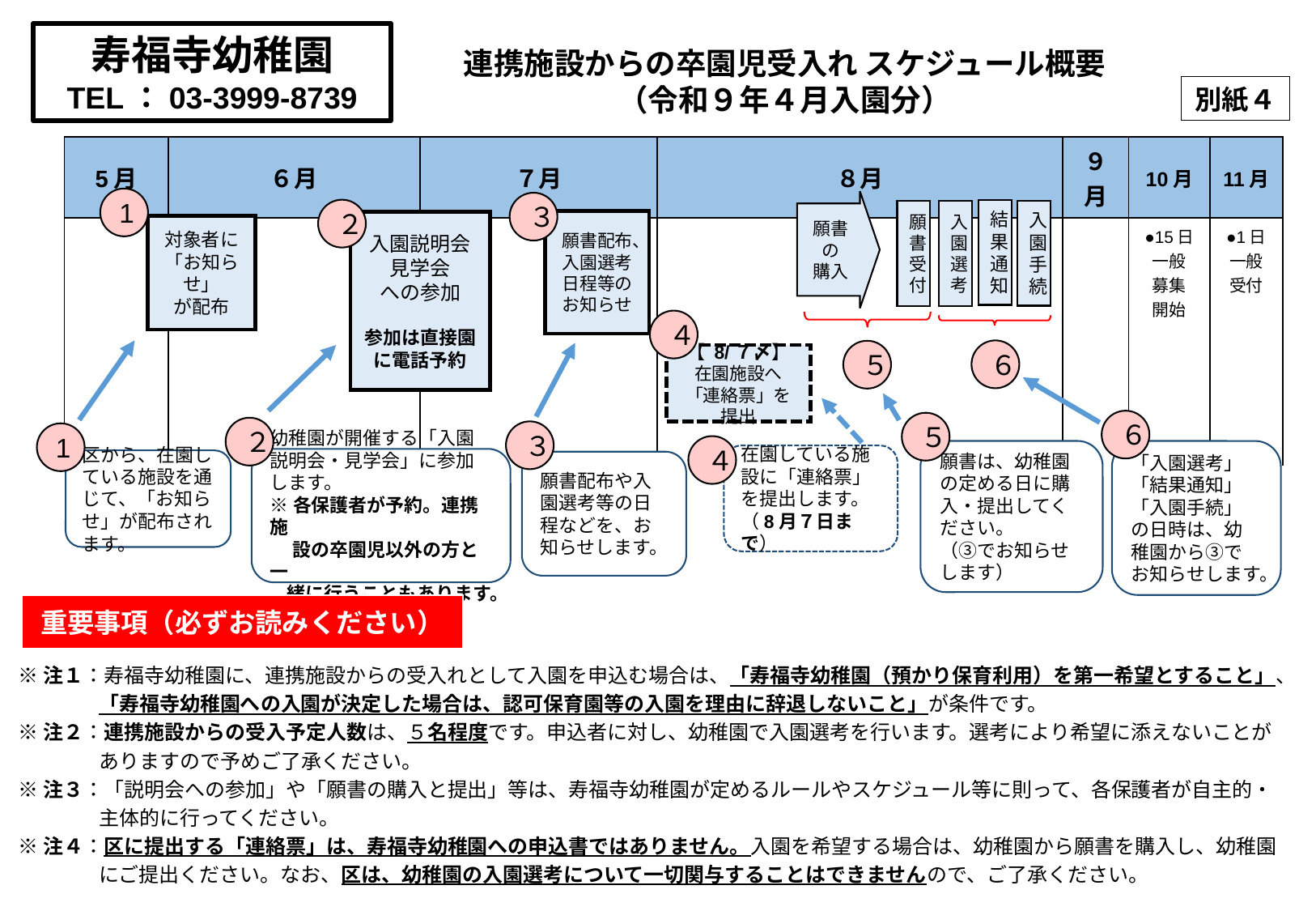

寿福寺幼稚園
TEL：03-3999-8739
連携施設からの卒園児受入れ スケジュール概要
（令和９年４月入園分）
別紙４
|  |  | 5月 | ６月 | ７月 | ８月 | ９月 | 10月 | 11月 |
| --- | --- | --- | --- | --- | --- | --- | --- | --- |
|  |  |  |  |  |  |  | ●15日 一般 募集 開始 | ●1日 一般 受付 |
|  |  |  |  |  |  |  |  |  |
1
願書の
購入
３
２
結果通知
願書受付
入園手続
入園選考
願書配布、入園選考日程等のお知らせ
入園説明会見学会
への参加

参加は直接園に電話予約
対象者に
「お知らせ」
が配布

４
６
５
【 8/７〆】
在園施設へ
「連絡票」を提出
６
５
２
３
1
４
願書は、幼稚園の定める日に購入・提出してください。
（③でお知らせします）
「入園選考」「結果通知」「入園手続」の日時は、幼稚園から③でお知らせします。
在園している施設に「連絡票」を提出します。
（8月７日まで）
幼稚園が開催する「入園説明会・見学会」に参加します。
※各保護者が予約。連携施
　 設の卒園児以外の方と一
   緒に行うこともあります。
区から、在園している施設を通じて、「お知らせ」が配布されます。
願書配布や入園選考等の日程などを、お知らせします。
重要事項（必ずお読みください）
※注１：寿福寺幼稚園に、連携施設からの受入れとして入園を申込む場合は、「寿福寺幼稚園（預かり保育利用）を第一希望とすること」、
　　　　「寿福寺幼稚園への入園が決定した場合は、認可保育園等の入園を理由に辞退しないこと」が条件です。
※注２：連携施設からの受入予定人数は、５名程度です。申込者に対し、幼稚園で入園選考を行います。選考により希望に添えないことが
　　　　ありますので予めご了承ください。
※注３：「説明会への参加」や「願書の購入と提出」等は、寿福寺幼稚園が定めるルールやスケジュール等に則って、各保護者が自主的・
　　　　主体的に行ってください。
※注４：区に提出する「連絡票」は、寿福寺幼稚園への申込書ではありません。入園を希望する場合は、幼稚園から願書を購入し、幼稚園
　　　　にご提出ください。なお、区は、幼稚園の入園選考について一切関与することはできませんので、ご了承ください。